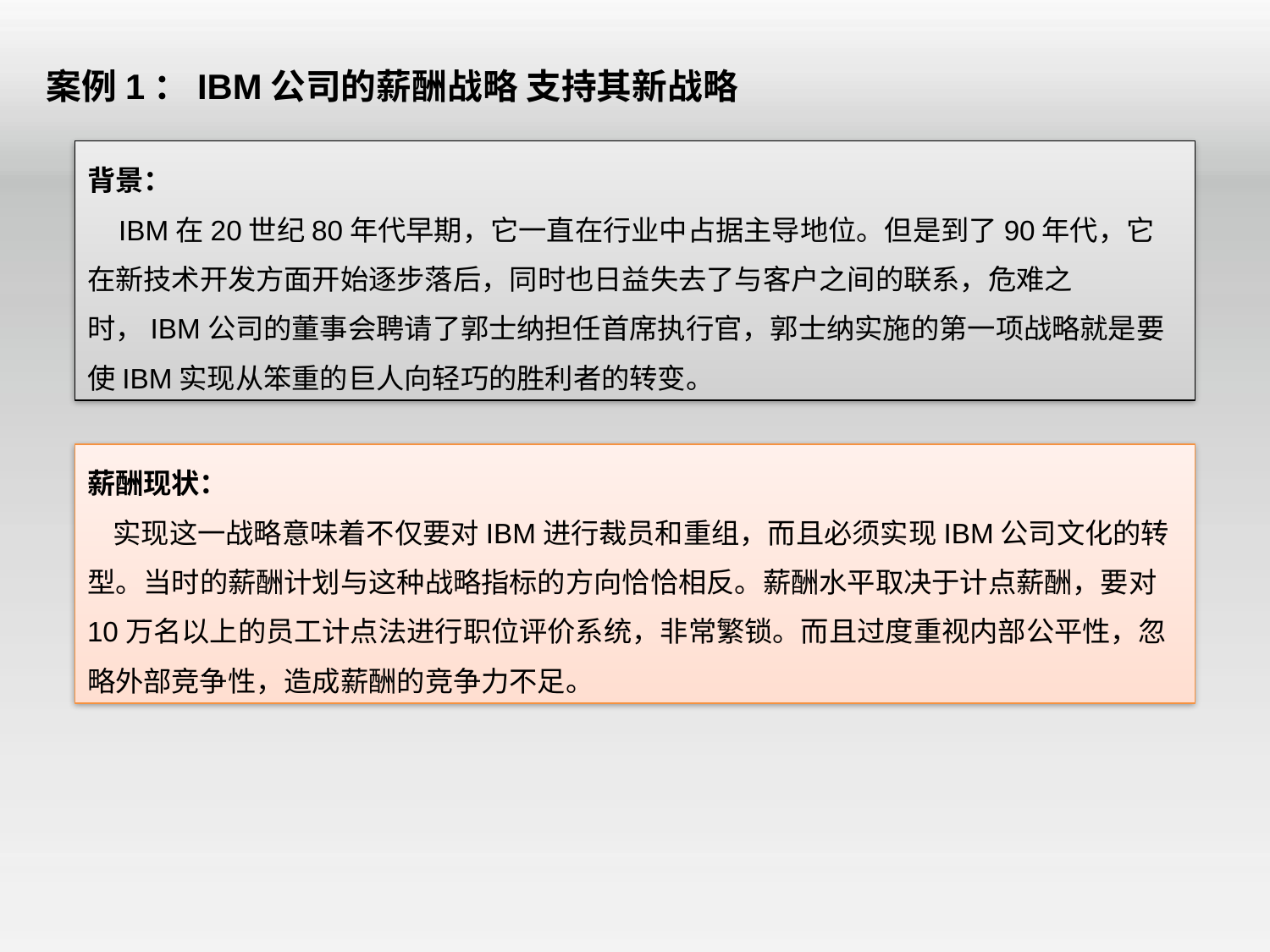

案例1：IBM公司的薪酬战略 支持其新战略
背景：
    IBM在20世纪80年代早期，它一直在行业中占据主导地位。但是到了90年代，它在新技术开发方面开始逐步落后，同时也日益失去了与客户之间的联系，危难之时，IBM公司的董事会聘请了郭士纳担任首席执行官，郭士纳实施的第一项战略就是要使IBM实现从笨重的巨人向轻巧的胜利者的转变。
薪酬现状：
   实现这一战略意味着不仅要对IBM进行裁员和重组，而且必须实现IBM公司文化的转型。当时的薪酬计划与这种战略指标的方向恰恰相反。薪酬水平取决于计点薪酬，要对10万名以上的员工计点法进行职位评价系统，非常繁锁。而且过度重视内部公平性，忽略外部竞争性，造成薪酬的竞争力不足。